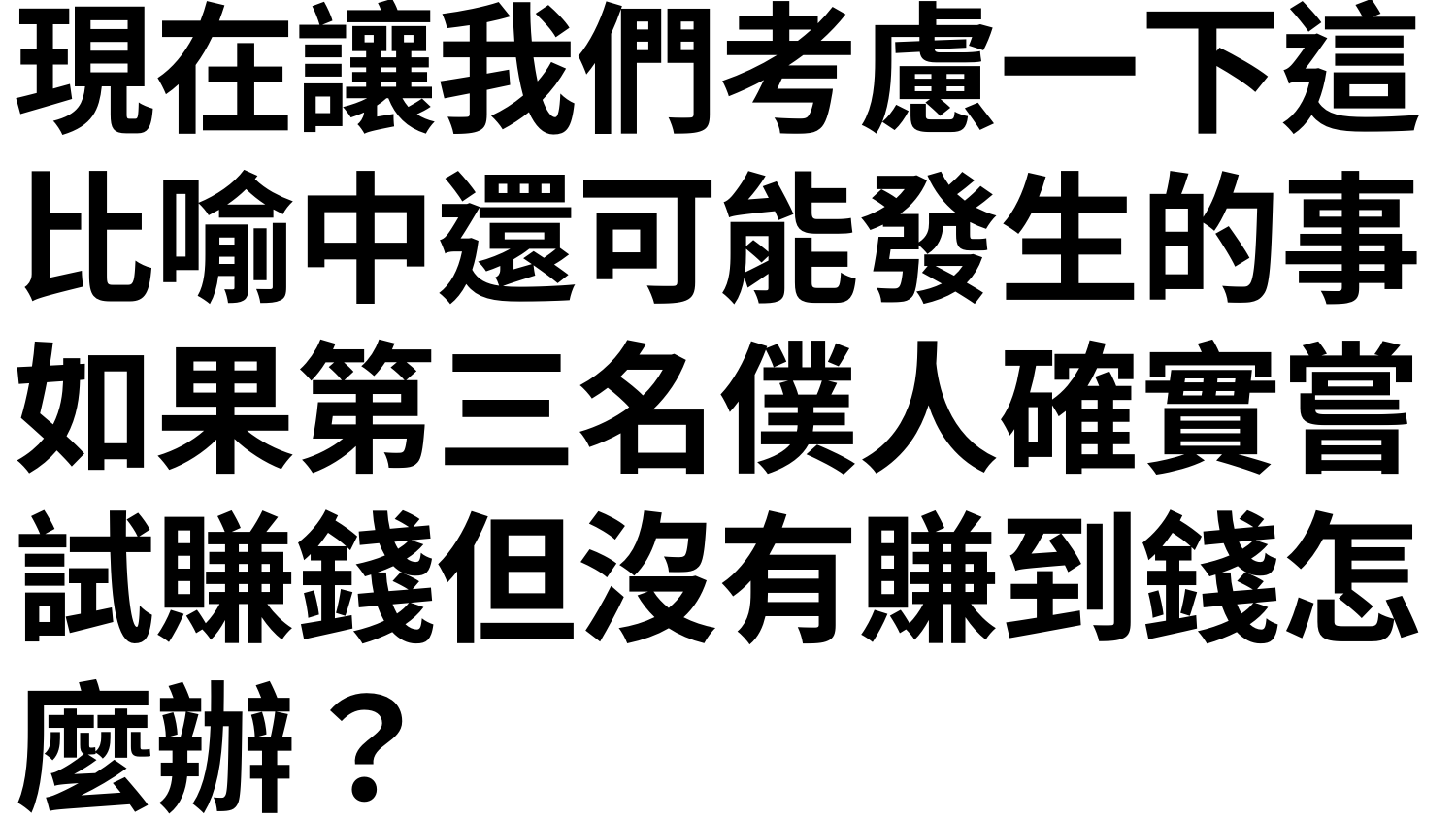

現在讓我們考慮一下這比喻中還可能發生的事:如果第三名僕人確實嘗試賺錢但沒有賺到錢怎麼辦？